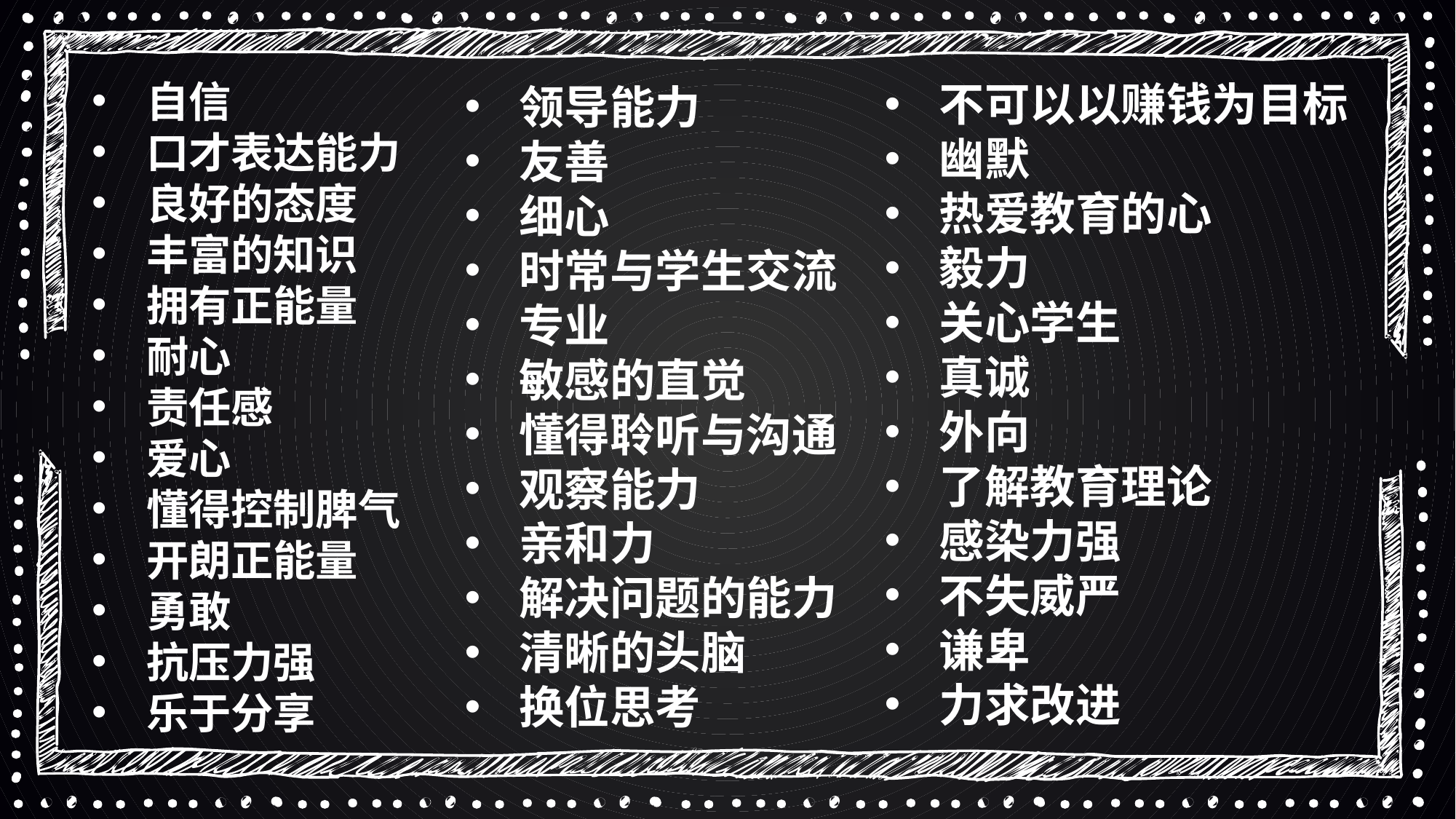

自信
口才表达能力
良好的态度
丰富的知识
拥有正能量
耐心
责任感
爱心
懂得控制脾气
开朗正能量
勇敢
抗压力强
乐于分享
不可以以赚钱为目标
幽默
热爱教育的心
毅力
关心学生
真诚
外向
了解教育理论
感染力强
不失威严
谦卑
力求改进

领导能力
友善
细心
时常与学生交流
专业
敏感的直觉
懂得聆听与沟通
观察能力
亲和力
解决问题的能力
清晰的头脑
换位思考